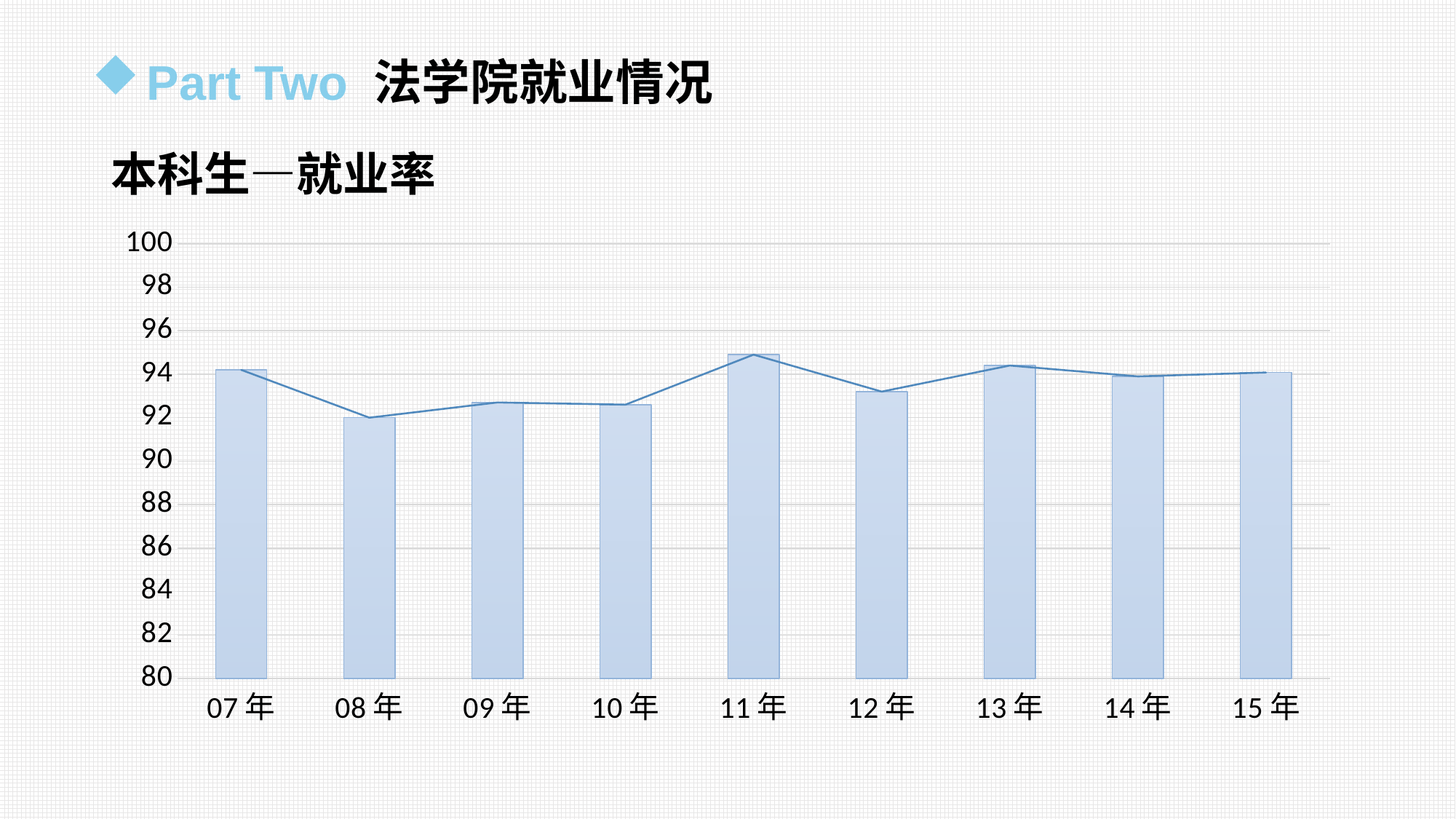

Part Two 法学院就业情况
# 本科生—就业率

### Chart

| Category | 本科生 | 本科生 |
|---|---|---|
| 07年 | 94.2 | 94.2 |
| 08年 | 92.0 | 92.0 |
| 09年 | 92.7 | 92.7 |
| 10年 | 92.6 | 92.6 |
| 11年 | 94.9 | 94.9 |
| 12年 | 93.2 | 93.2 |
| 13年 | 94.4 | 94.4 |
| 14年 | 93.9 | 93.9 |
| 15年 | 94.0789473684211 | 94.0789473684211 |